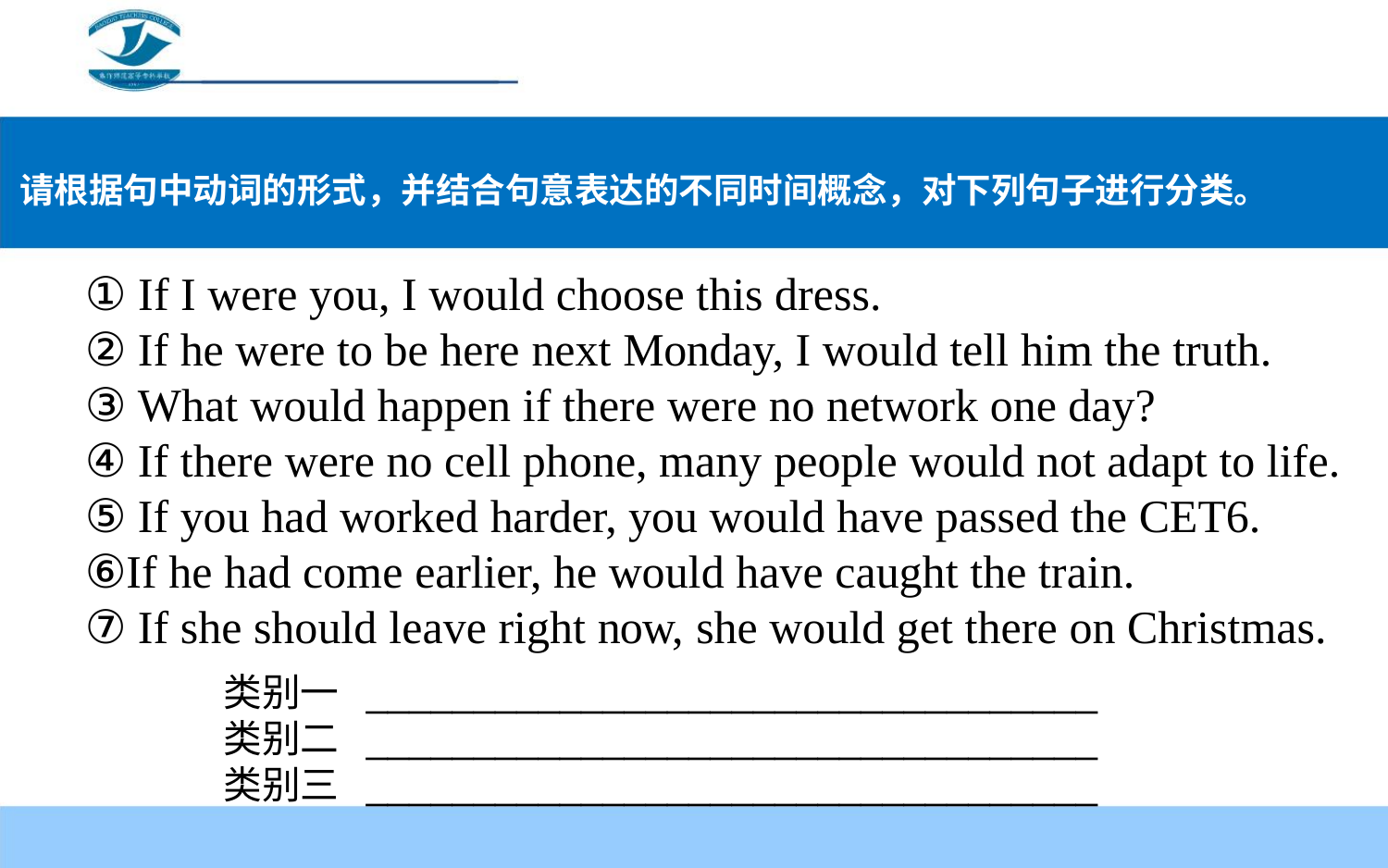

请根据句中动词的形式，并结合句意表达的不同时间概念，对下列句子进行分类。
① If I were you, I would choose this dress.
② If he were to be here next Monday, I would tell him the truth.
③ What would happen if there were no network one day?
④ If there were no cell phone, many people would not adapt to life.
⑤ If you had worked harder, you would have passed the CET6.
⑥If he had come earlier, he would have caught the train.
⑦ If she should leave right now, she would get there on Christmas.
类别一 __________________________________
类别二 __________________________________
类别三 __________________________________